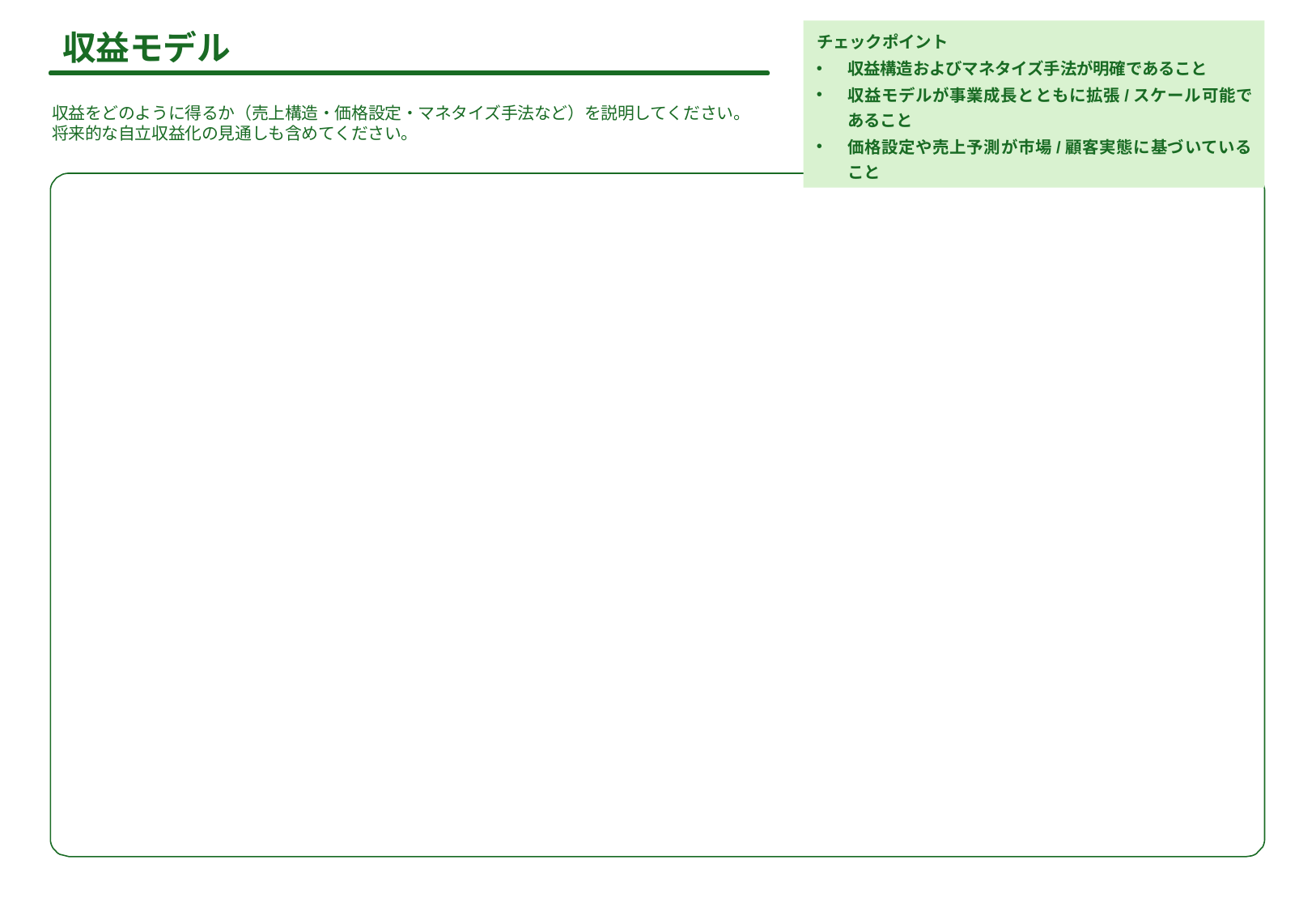

収益モデル
チェックポイント
収益構造およびマネタイズ手法が明確であること
収益モデルが事業成長とともに拡張/スケール可能であること
価格設定や売上予測が市場/顧客実態に基づいていること

収益をどのように得るか（売上構造・価格設定・マネタイズ手法など）を説明してください。
将来的な自立収益化の見通しも含めてください。